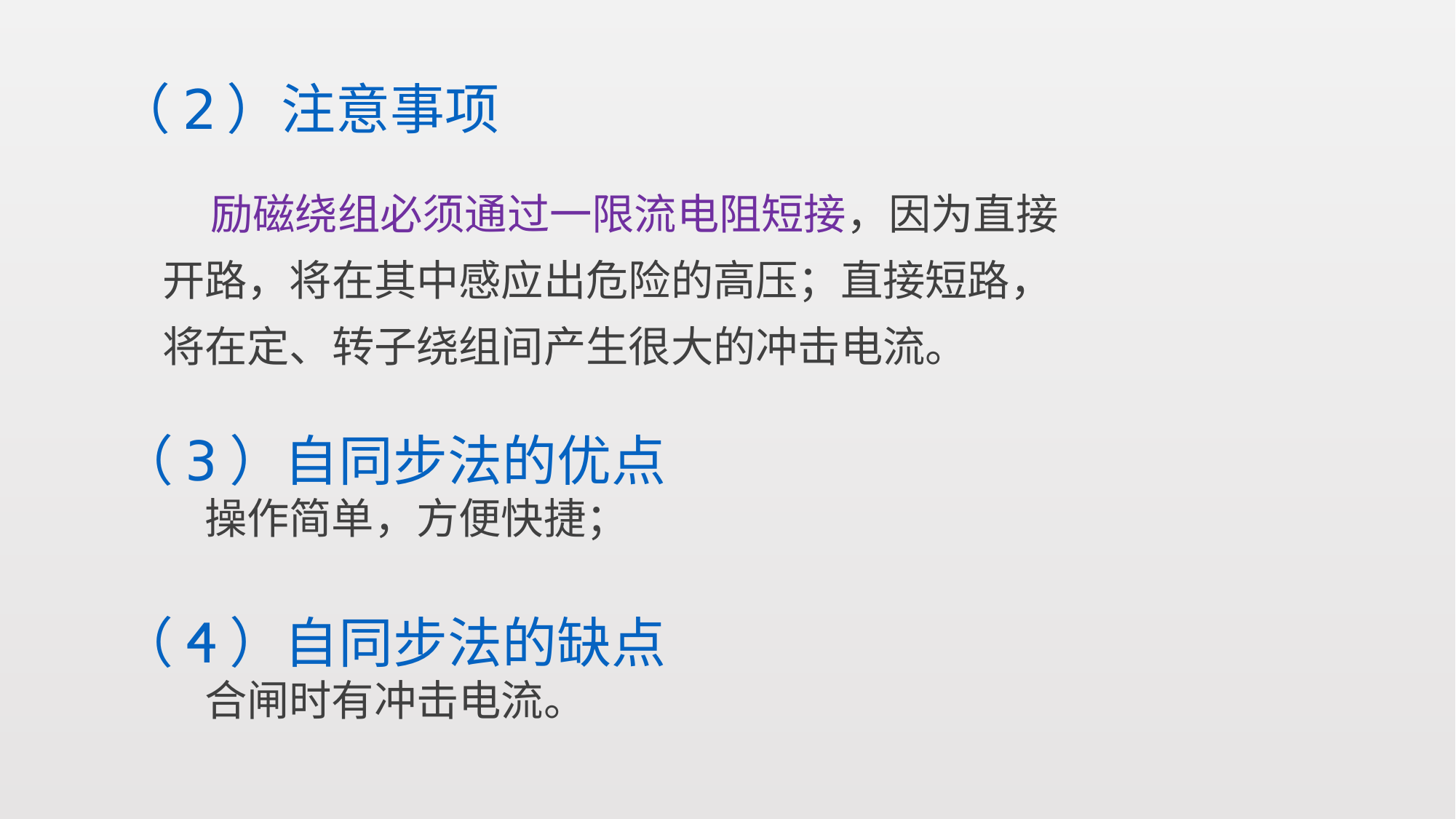

（2）注意事项
    励磁绕组必须通过一限流电阻短接，因为直接开路，将在其中感应出危险的高压；直接短路，将在定、转子绕组间产生很大的冲击电流。

（3）自同步法的优点
        操作简单，方便快捷；

（4）自同步法的缺点
        合闸时有冲击电流。